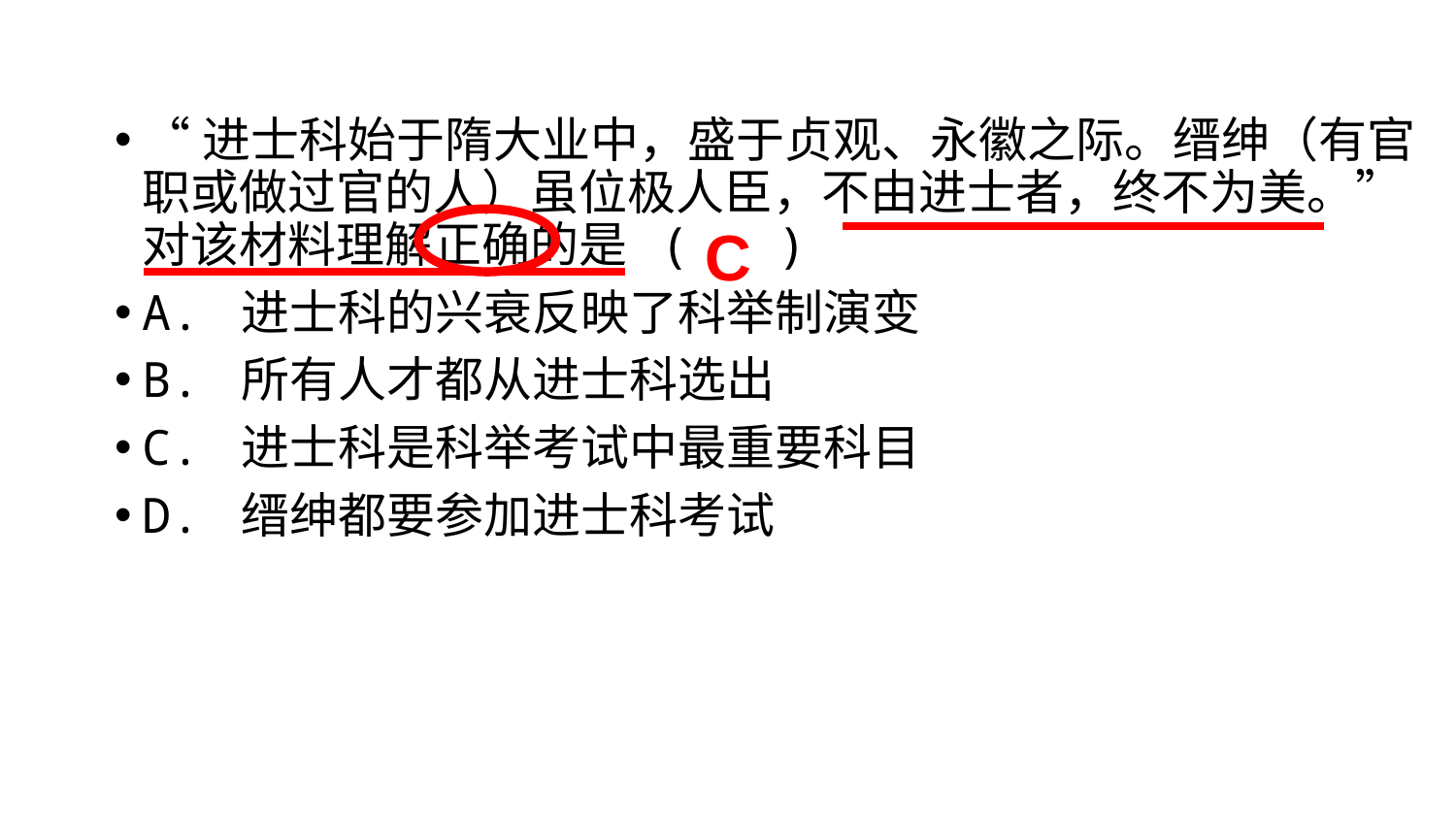

“进士科始于隋大业中，盛于贞观、永徽之际。缙绅（有官职或做过官的人）虽位极人臣，不由进士者，终不为美。”对该材料理解正确的是  (   )
A. 进士科的兴衰反映了科举制演变
B. 所有人才都从进士科选出
C. 进士科是科举考试中最重要科目
D. 缙绅都要参加进士科考试

C